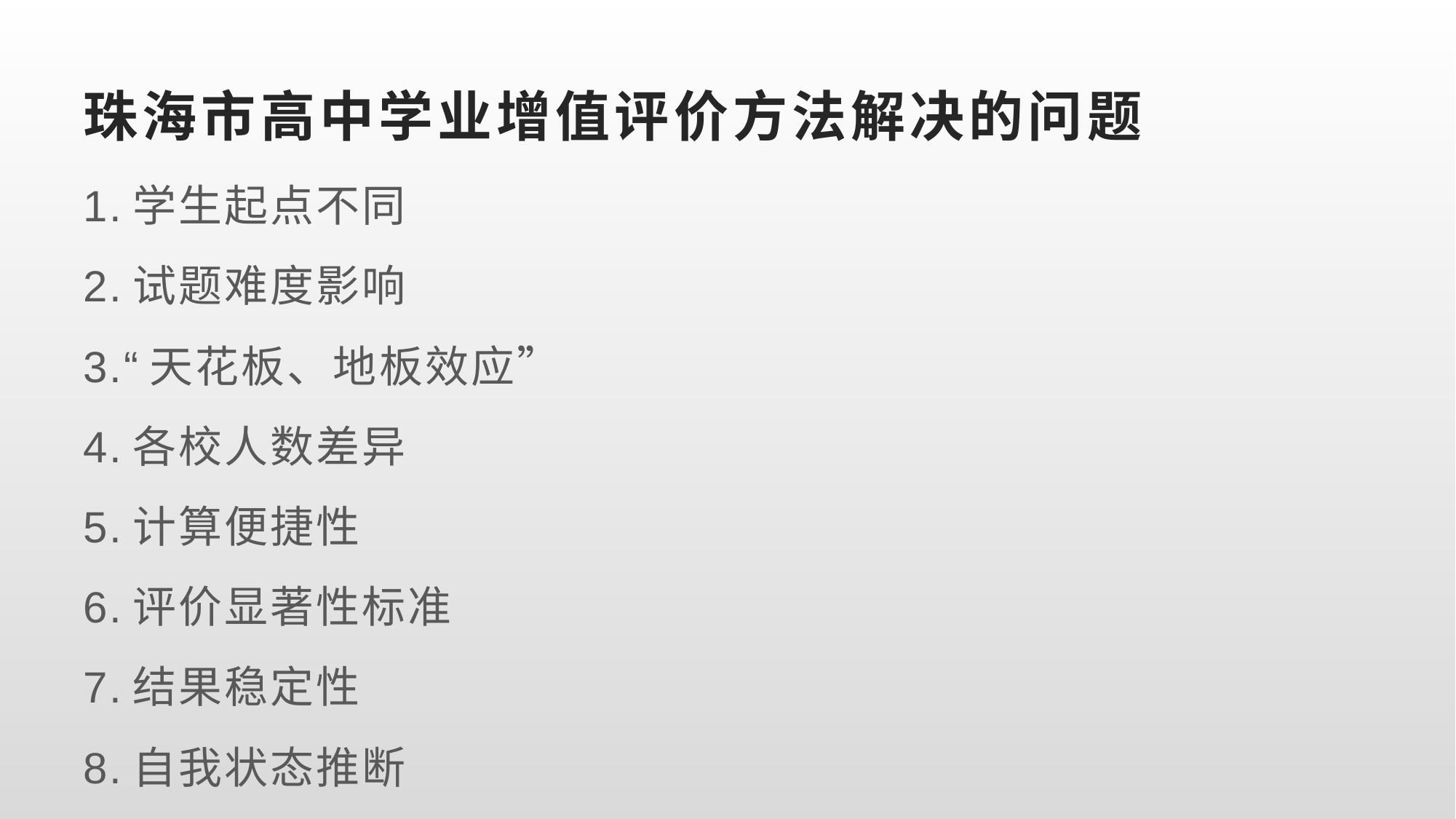

# 珠海市高中学业增值评价方法解决的问题
1.学生起点不同
2.试题难度影响
3.“天花板、地板效应”
4.各校人数差异
5.计算便捷性
6.评价显著性标准
7.结果稳定性
8.自我状态推断